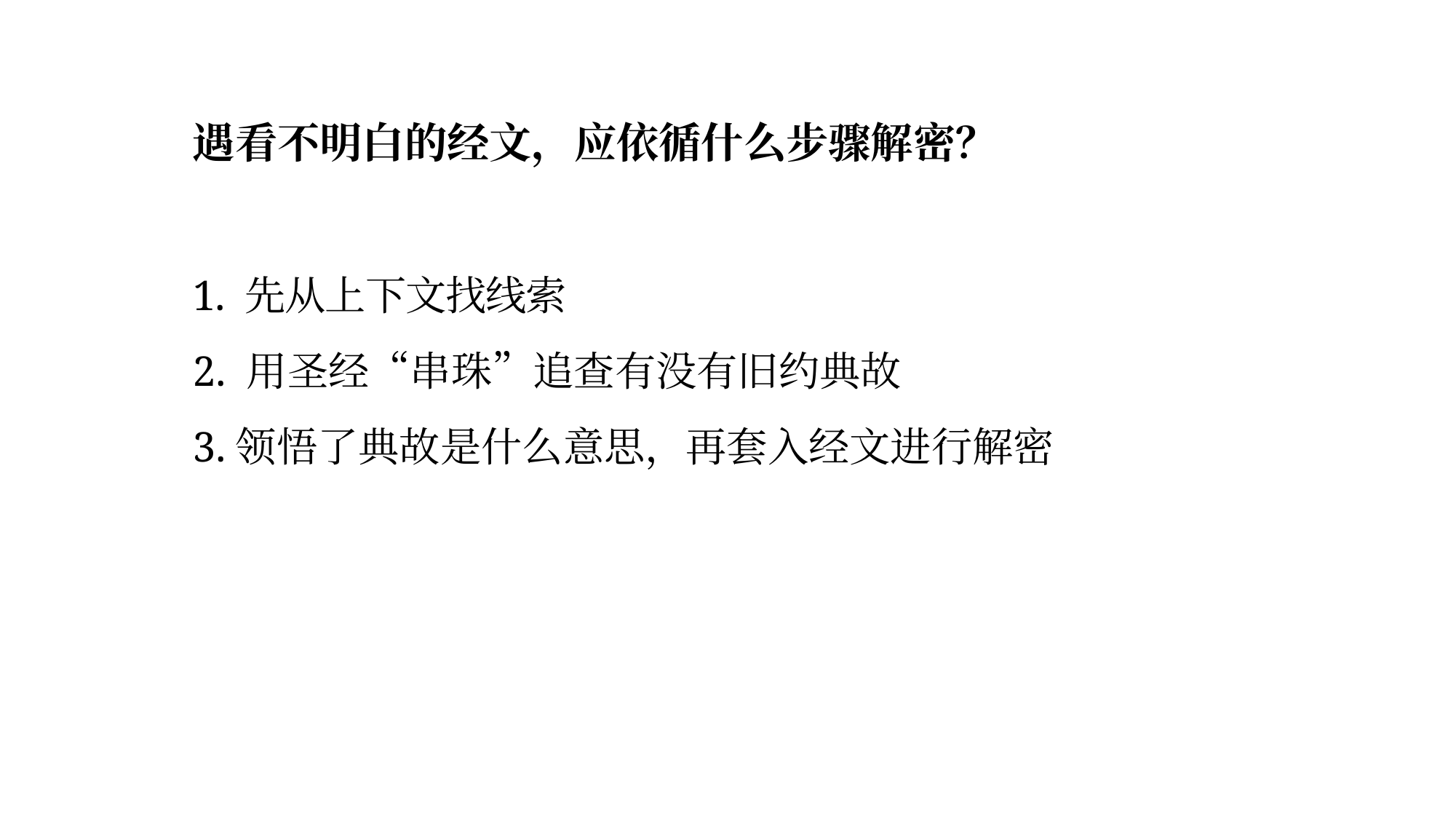

# 遇看不明白的经文，应依循什么步骤解密？ 1. 先从上下文找线索 2. 用圣经“串珠”追查有没有旧约典故 3.领悟了典故是什么意思，再套入经文进行解密